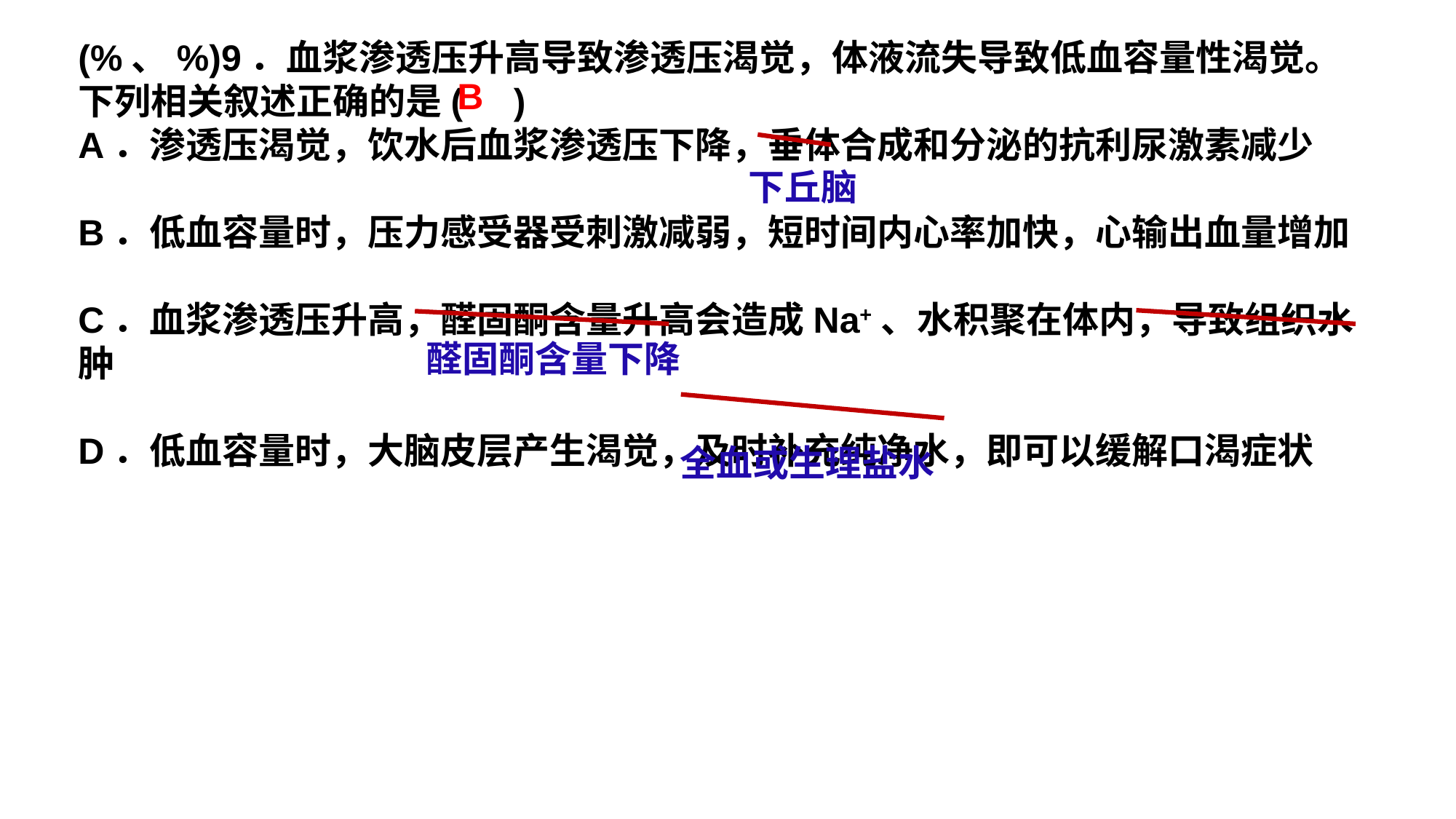

(%、%)9．血浆渗透压升高导致渗透压渴觉，体液流失导致低血容量性渴觉。下列相关叙述正确的是(     )
A．渗透压渴觉，饮水后血浆渗透压下降，垂体合成和分泌的抗利尿激素减少

B．低血容量时，压力感受器受刺激减弱，短时间内心率加快，心输出血量增加

C．血浆渗透压升高，醛固酮含量升高会造成Na+、水积聚在体内，导致组织水肿

D．低血容量时，大脑皮层产生渴觉，及时补充纯净水，即可以缓解口渴症状
B
下丘脑
醛固酮含量下降
全血或生理盐水